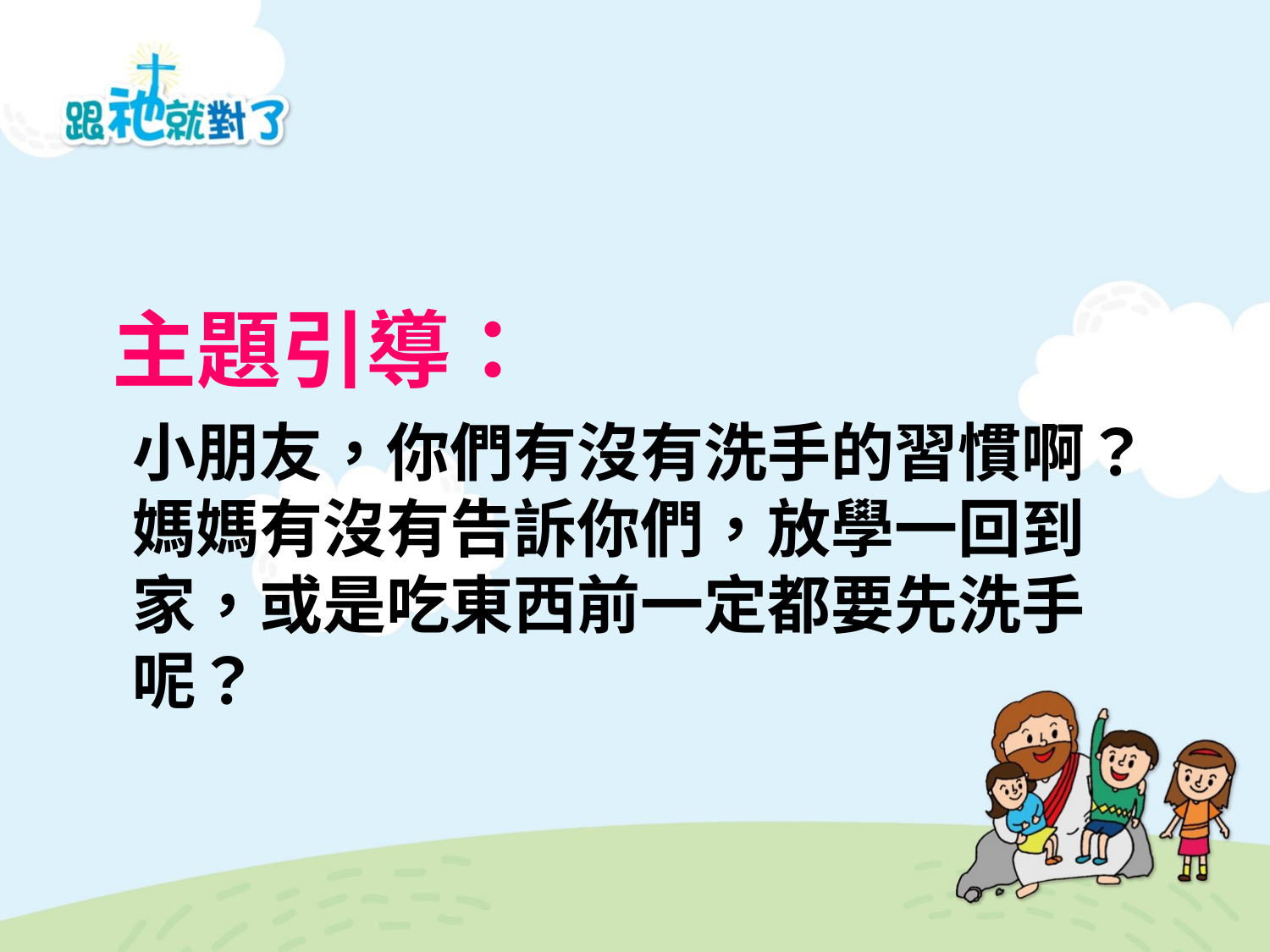

主題引導：
小朋友，你們有沒有洗手的習慣啊？媽媽有沒有告訴你們，放學一回到家，或是吃東西前一定都要先洗手呢？